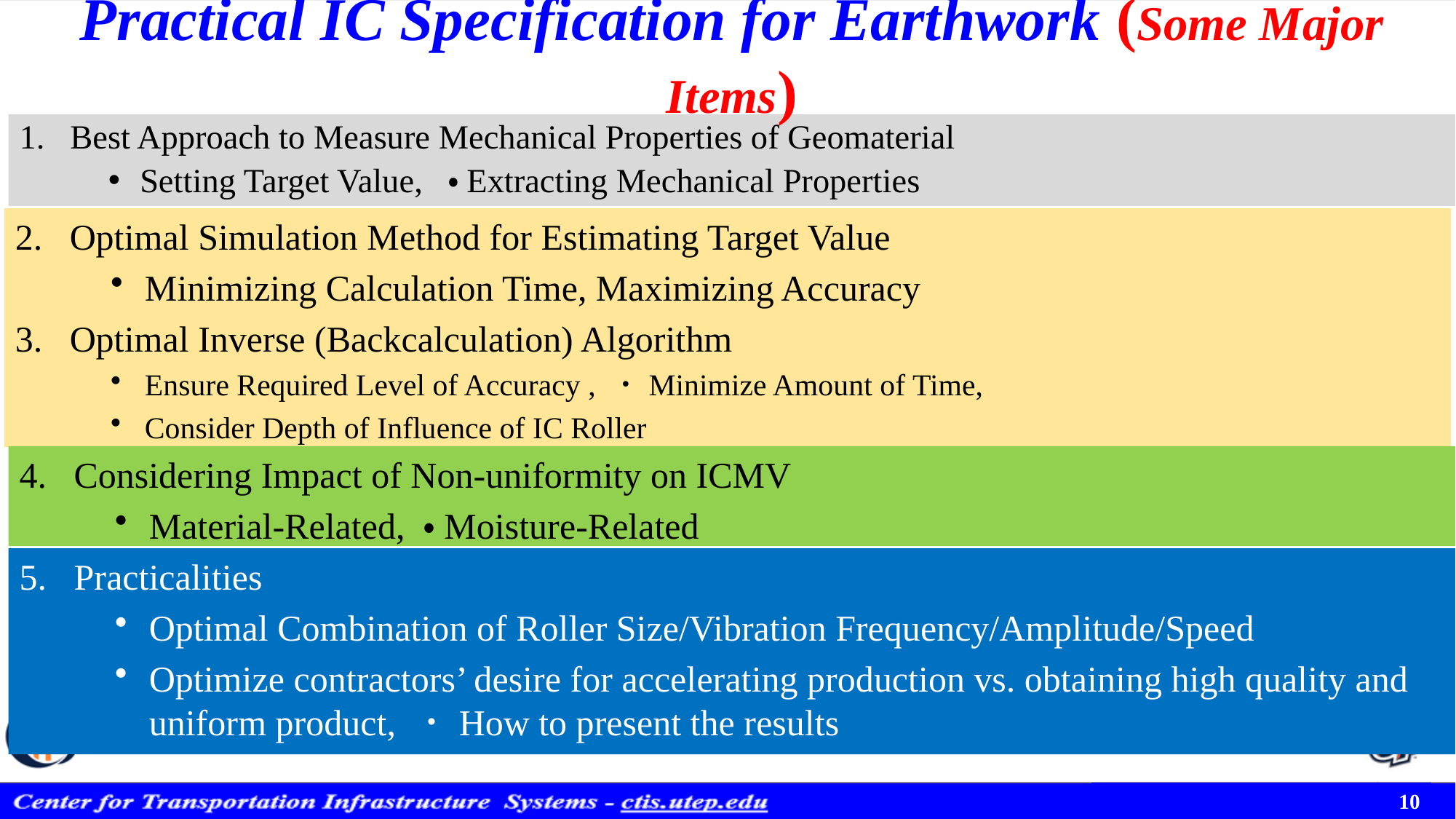

Practical IC Specification for Earthwork (Some Major Items)
Best Approach to Measure Mechanical Properties of Geomaterial
Setting Target Value,  ・Extracting Mechanical Properties

Optimal Simulation Method for Estimating Target Value
Minimizing Calculation Time, Maximizing Accuracy
Optimal Inverse (Backcalculation) Algorithm
Ensure Required Level of Accuracy , ・Minimize Amount of Time,
Consider Depth of Influence of IC Roller

Considering Impact of Non-uniformity on ICMV
Material-Related, ・Moisture-Related

Practicalities
Optimal Combination of Roller Size/Vibration Frequency/Amplitude/Speed
Optimize contractors’ desire for accelerating production vs. obtaining high quality and uniform product, ・How to present the results

10
10